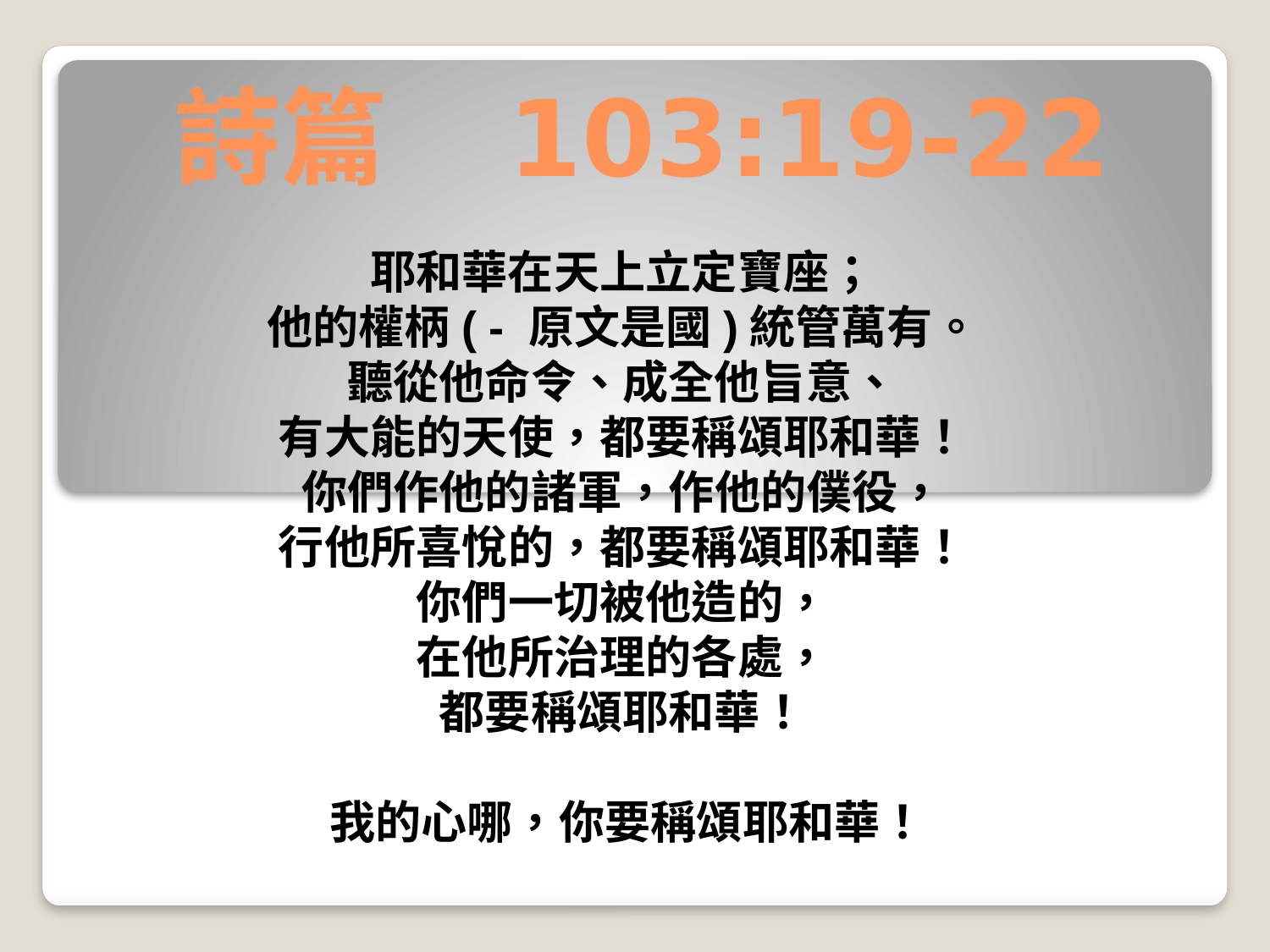

# 詩篇    103:19-22
耶和華在天上立定寶座； 
他的權柄( - 原文是國)統管萬有。 
聽從他命令、成全他旨意、 
有大能的天使，都要稱頌耶和華！ 
你們作他的諸軍，作他的僕役， 
行他所喜悅的，都要稱頌耶和華！ 
你們一切被他造的， 
在他所治理的各處， 
都要稱頌耶和華！ 
我的心哪，你要稱頌耶和華！